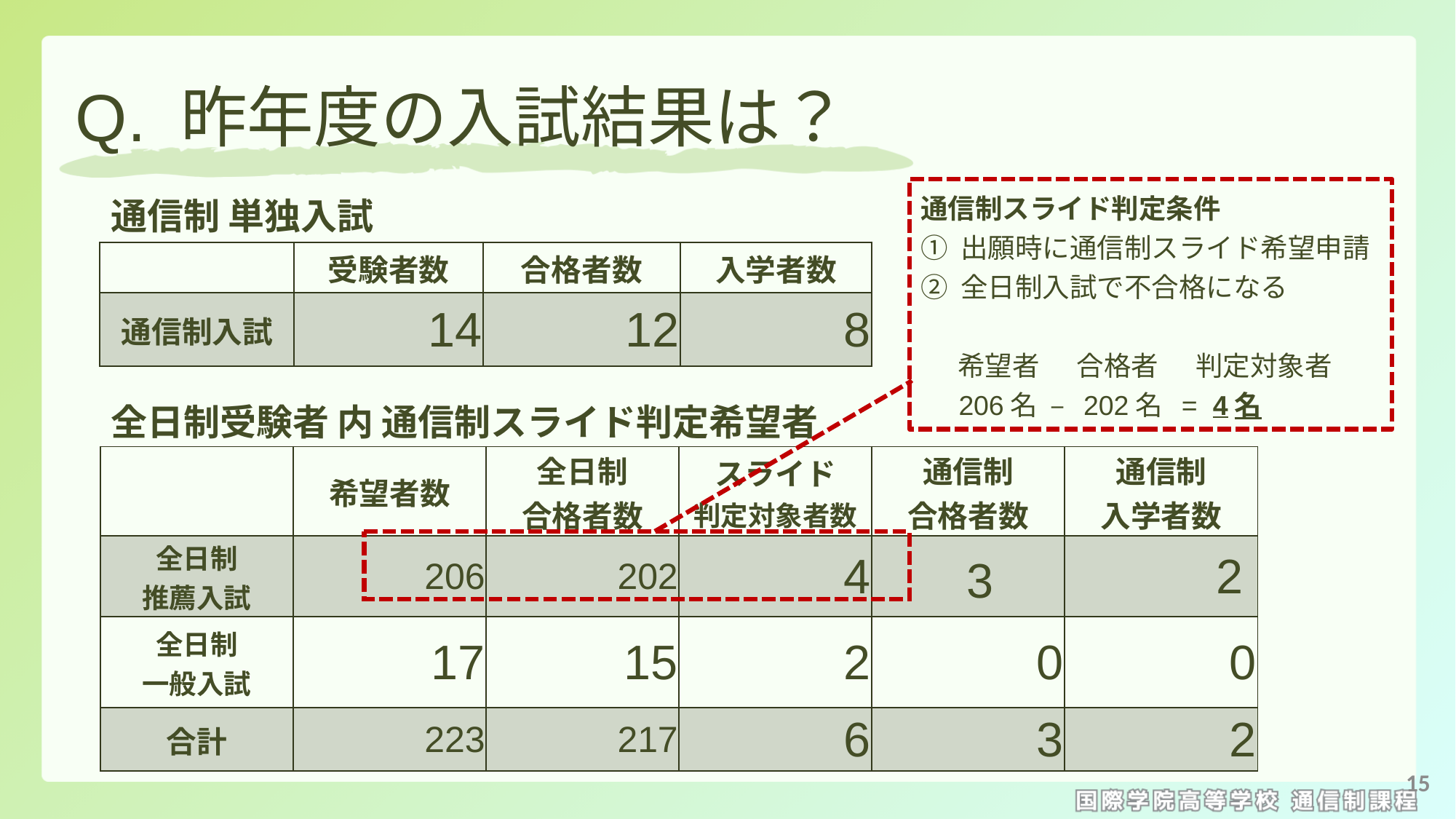

# Q. 昨年度の入試結果は？
通信制 単独入試
通信制スライド判定条件
① 出願時に通信制スライド希望申請
② 全日制入試で不合格になる

     希望者      合格者      判定対象者
     206名  –  202名  =  4名
|  | 受験者数 | 合格者数 | 入学者数 |
| --- | --- | --- | --- |
| 通信制入試 | 14 | 12 | 8 |
全日制受験者 内 通信制スライド判定希望者
|  | 希望者数 | 全日制 合格者数 | スライド 判定対象者数 | 通信制 合格者数 | 通信制 入学者数 |
| --- | --- | --- | --- | --- | --- |
| 全日制 推薦入試 | 206 | 202 | 4 | 3 | 2 |
| 全日制 一般入試 | 17 | 15 | 2 | 0 | 0 |
| 合計 | 223 | 217 | 6 | 3 | 2 |

15